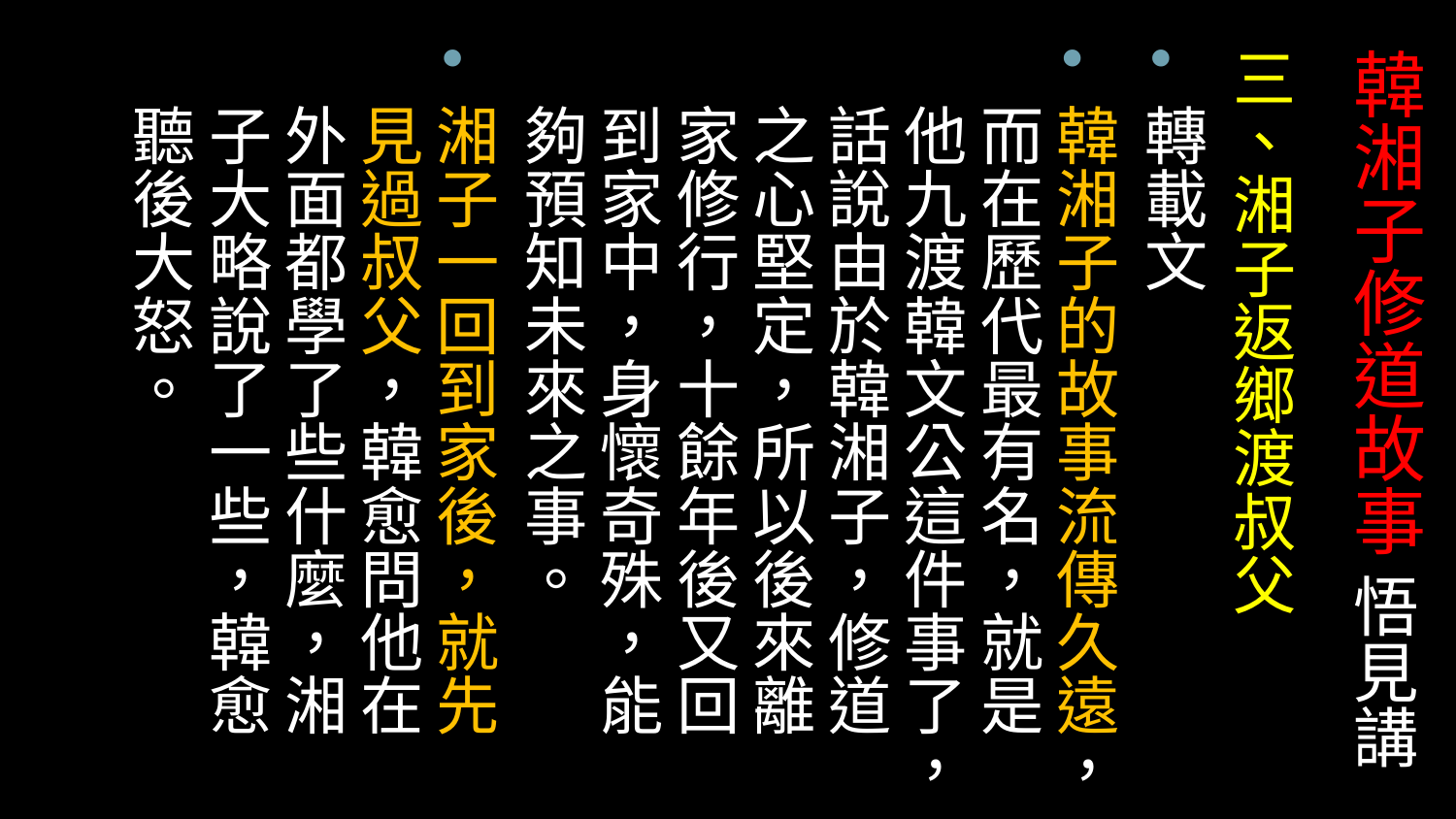

# 韓湘子修道故事 悟見講
三、湘子返鄉渡叔父
轉載文
韓湘子的故事流傳久遠，而在歷代最有名，就是他九渡韓文公這件事了，話說由於韓湘子，修道之心堅定，所以後來離家修行，十餘年後又回到家中，身懷奇殊，能夠預知未來之事。
湘子一回到家後，就先見過叔父，韓愈問他在外面都學了些什麼，湘子大略說了一些，韓愈聽後大怒。